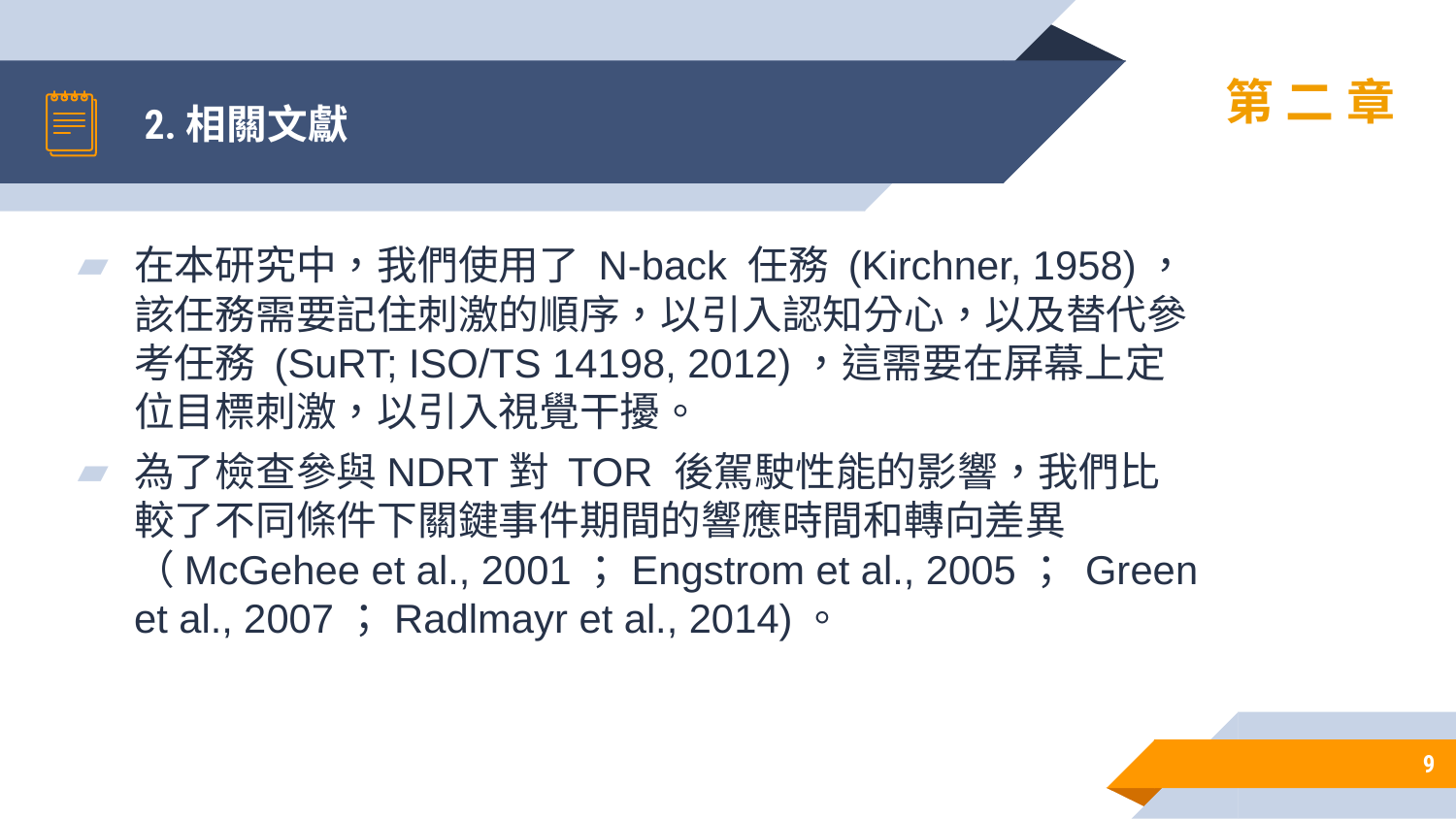

# 2.相關文獻
第二章

在本研究中，我們使用了 N-back 任務 (Kirchner, 1958)，該任務需要記住刺激的順序，以引入認知分心，以及替代參考任務 (SuRT; ISO/TS 14198, 2012)，這需要在屏幕上定位目標刺激，以引入視覺干擾。
為了檢查參與NDRT對 TOR 後駕駛性能的影響，我們比較了不同條件下關鍵事件期間的響應時間和轉向差異（McGehee et al., 2001；Engstrom et al., 2005； Green et al., 2007；Radlmayr et al., 2014)。

9